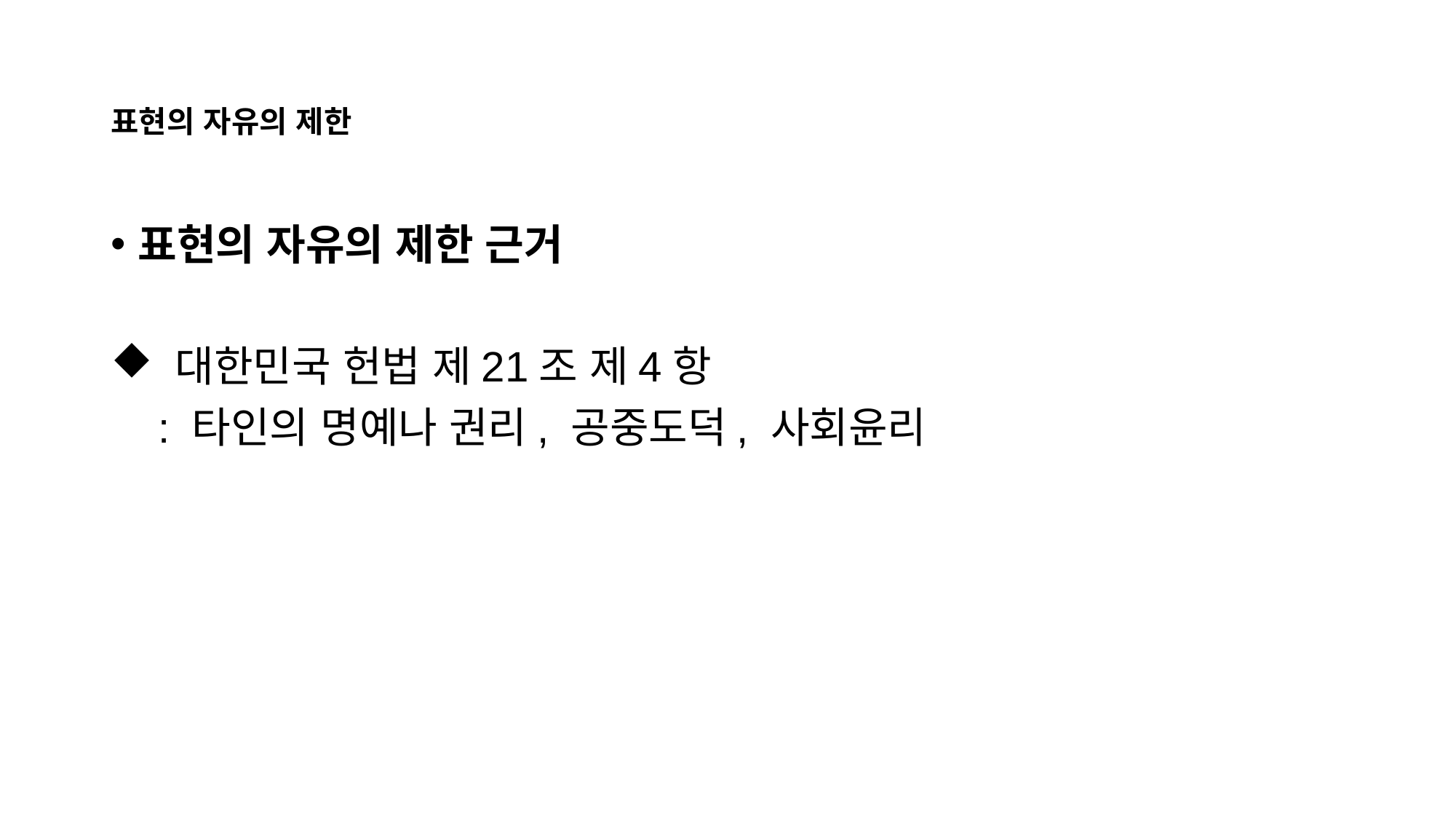

# 표현의 자유의 제한
표현의 자유의 제한 근거

 대한민국 헌법 제21조 제4항
    : 타인의 명예나 권리, 공중도덕, 사회윤리